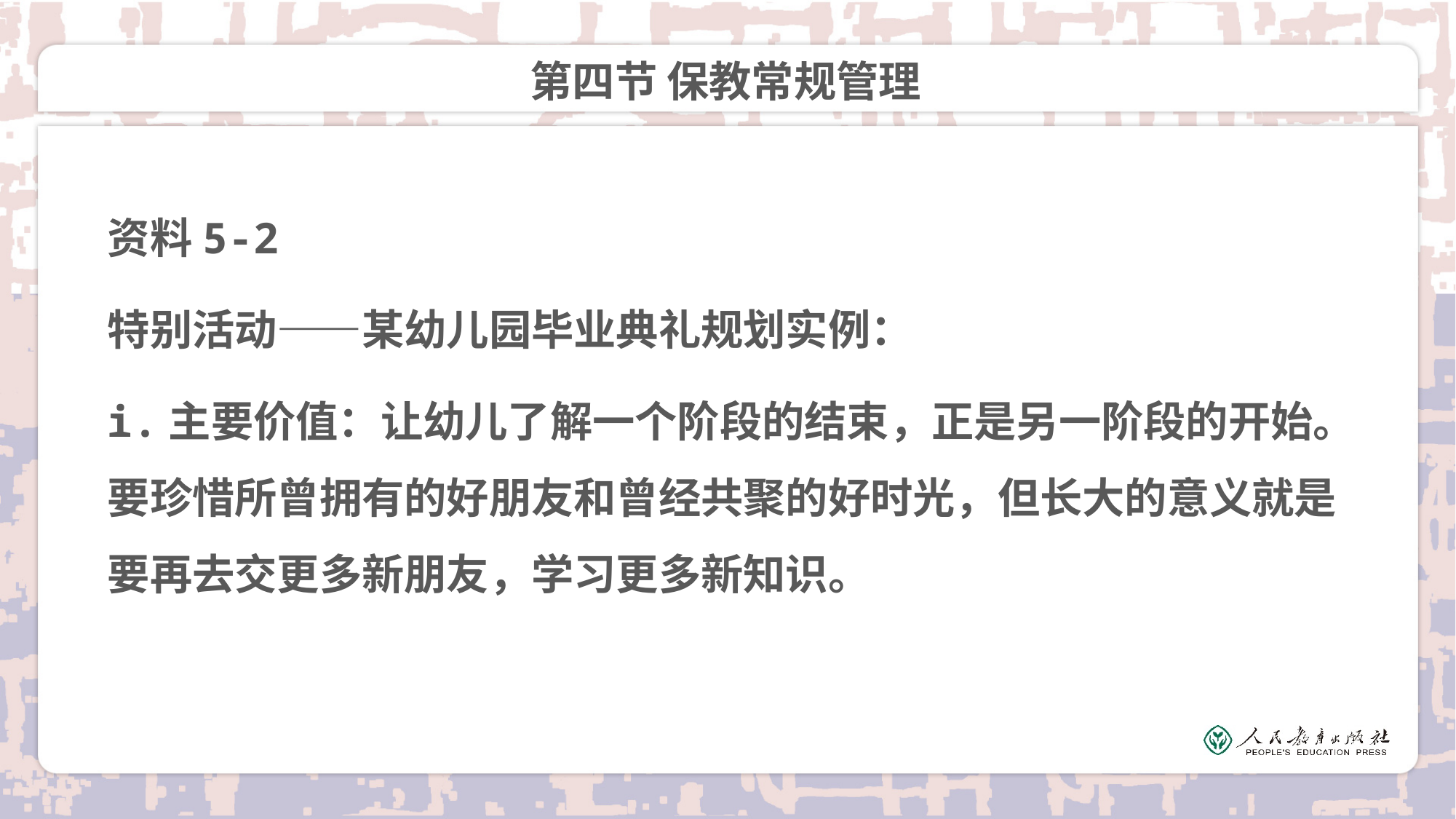

# 第四节 保教常规管理
资料5-2
特别活动——某幼儿园毕业典礼规划实例：
i.主要价值：让幼儿了解一个阶段的结束，正是另一阶段的开始。要珍惜所曾拥有的好朋友和曾经共聚的好时光，但长大的意义就是要再去交更多新朋友，学习更多新知识。